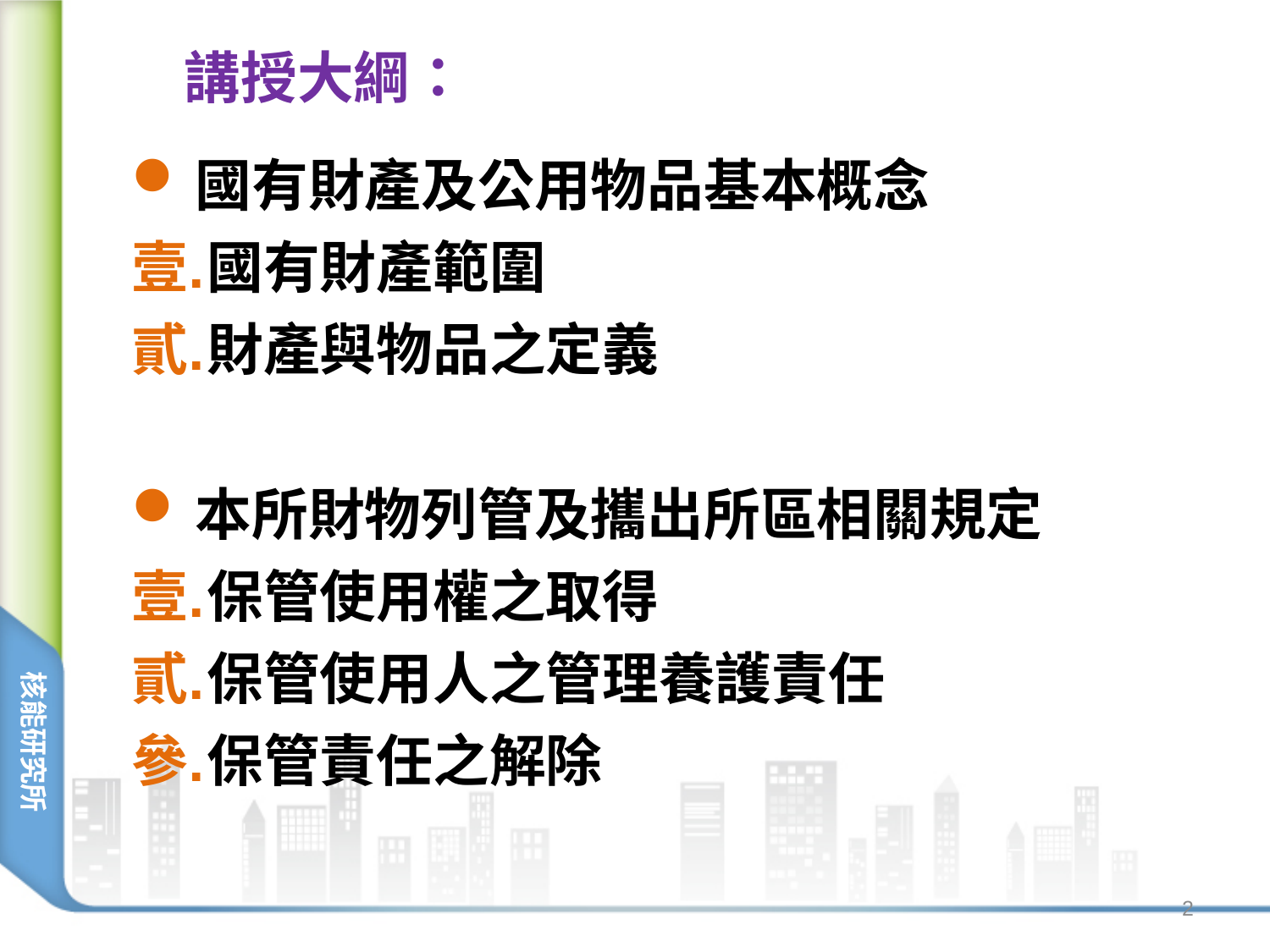

講授大綱：
國有財產及公用物品基本概念
國有財產範圍
財產與物品之定義

本所財物列管及攜出所區相關規定
保管使用權之取得
保管使用人之管理養護責任
保管責任之解除
2